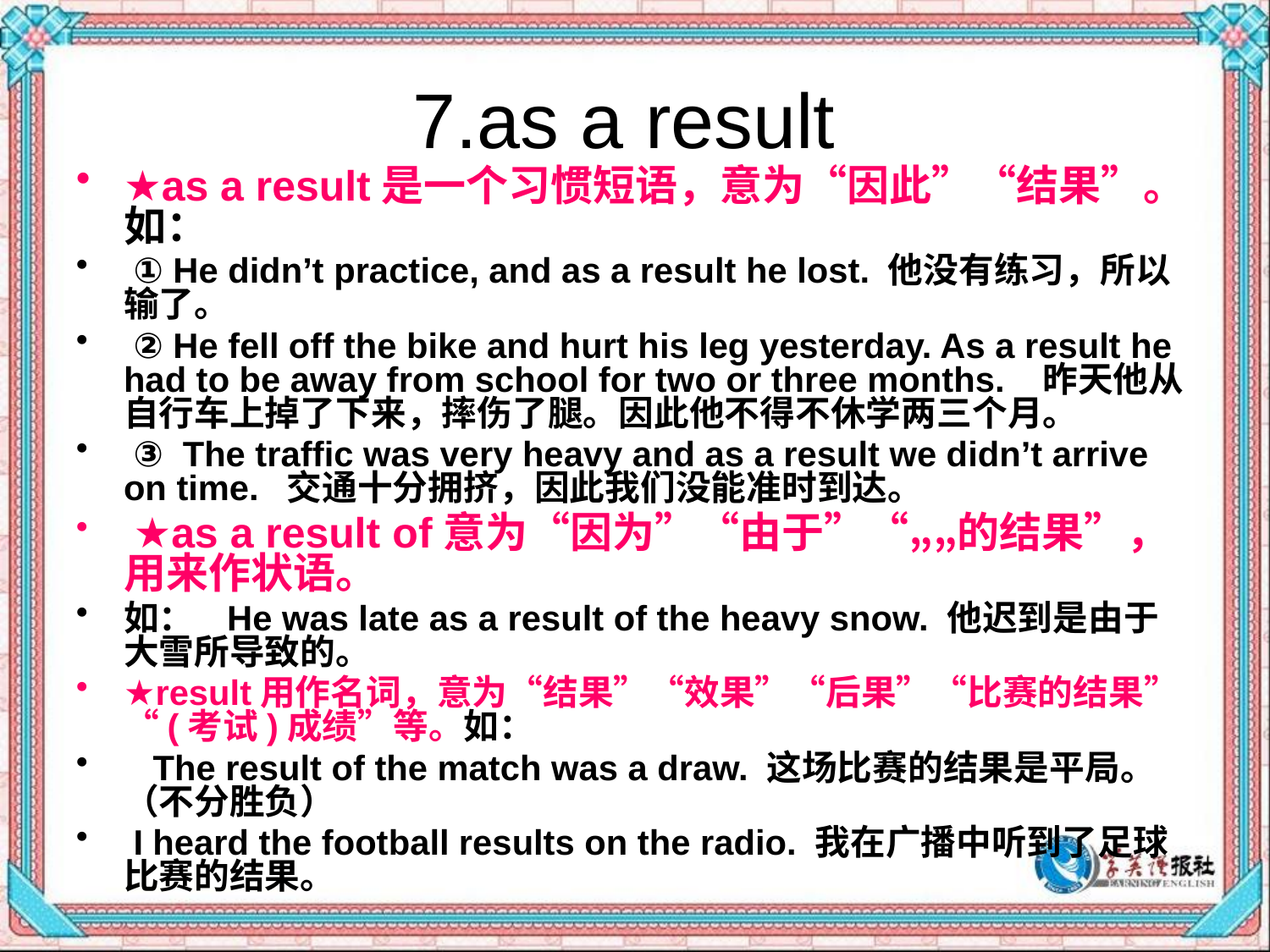

# 7.as a result
★as a result是一个习惯短语，意为“因此”“结果”。如：
 ① He didn’t practice, and as a result he lost. 他没有练习，所以输了。
 ② He fell off the bike and hurt his leg yesterday. As a result he had to be away from school for two or three months.   昨天他从自行车上掉了下来，摔伤了腿。因此他不得不休学两三个月。
 ③  The traffic was very heavy and as a result we didn’t arrive on time.  交通十分拥挤，因此我们没能准时到达。
 ★as a result of意为“因为”“由于”“„„的结果”，用来作状语。
如：   He was late as a result of the heavy snow. 他迟到是由于大雪所导致的。
★result用作名词，意为“结果”“效果”“后果”“比赛的结果”“(考试)成绩”等。如：
   The result of the match was a draw. 这场比赛的结果是平局。（不分胜负）
 I heard the football results on the radio. 我在广播中听到了足球比赛的结果。